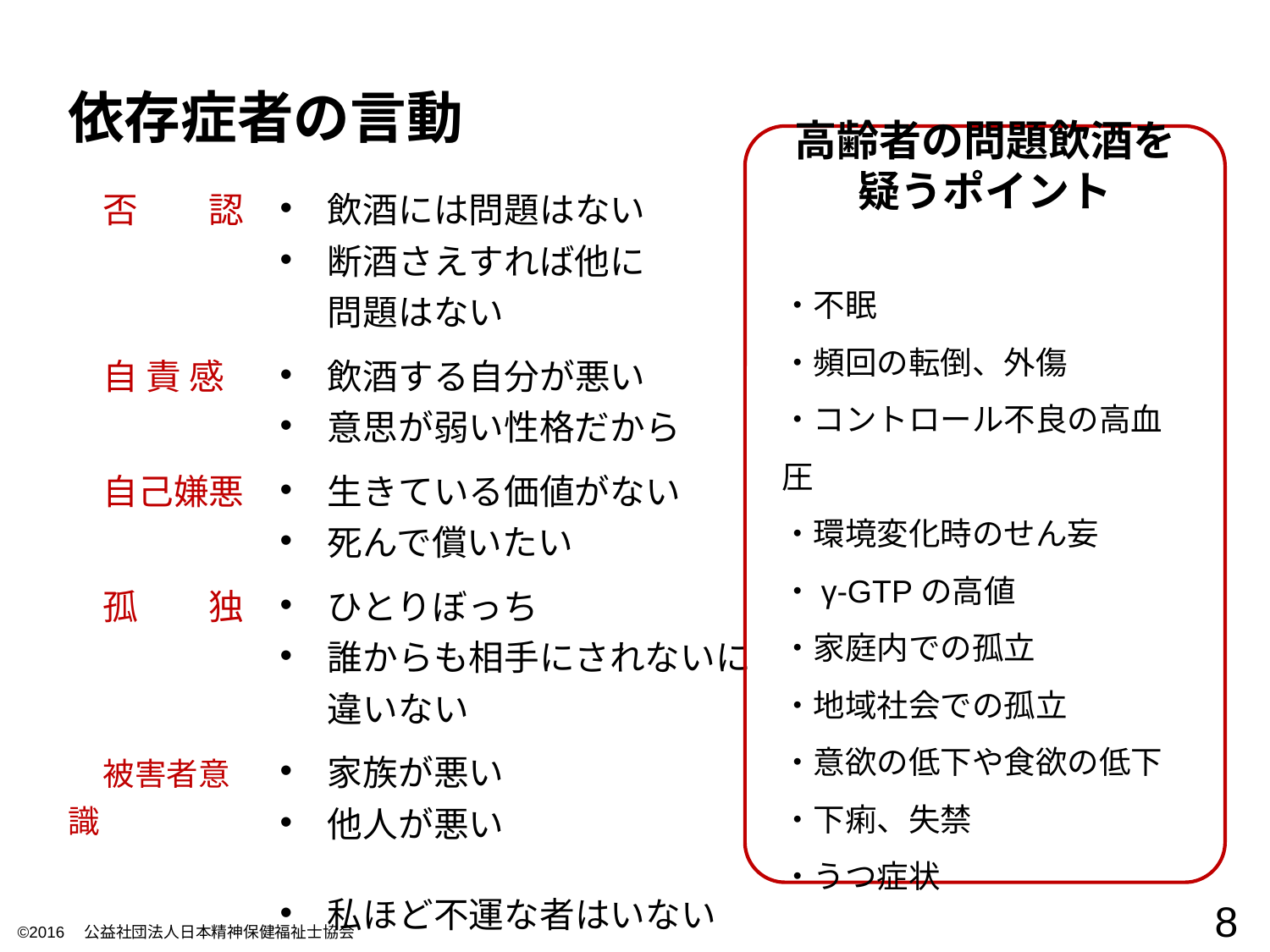

| 依存症者の言動 |  |
| --- | --- |
| 否　　認 | 飲酒には問題はない 断酒さえすれば他に 問題はない |
| 自 責 感 | 飲酒する自分が悪い 意思が弱い性格だから |
| 自己嫌悪 | 生きている価値がない 死んで償いたい |
| 孤　　独 | ひとりぼっち 誰からも相手にされないに 違いない |
| 被害者意識 　 　 　自己憐憫 | 家族が悪い 他人が悪い 私ほど不運な者はいない |
高齢者の問題飲酒を
疑うポイント

・不眠
・頻回の転倒、外傷
・コントロール不良の高血圧
・環境変化時のせん妄
・γ-GTPの高値
・家庭内での孤立
・地域社会での孤立
・意欲の低下や食欲の低下
・下痢、失禁
・うつ症状
8
©2016　公益社団法人日本精神保健福祉士協会